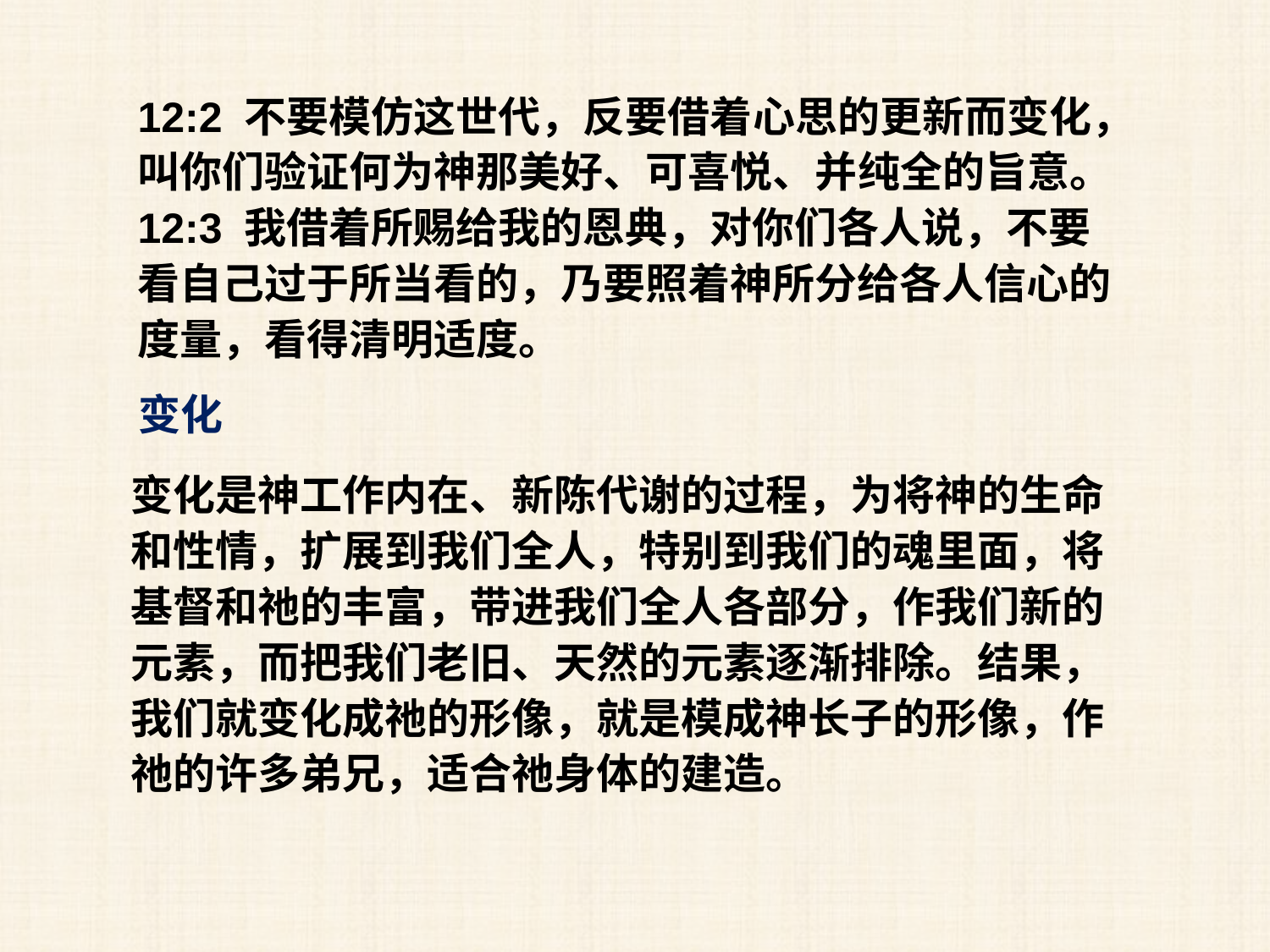

12:2 不要模仿这世代，反要借着心思的更新而变化，叫你们验证何为神那美好、可喜悦、并纯全的旨意。
12:3 我借着所赐给我的恩典，对你们各人说，不要看自己过于所当看的，乃要照着神所分给各人信心的度量，看得清明适度。
变化
变化是神工作内在、新陈代谢的过程，为将神的生命和性情，扩展到我们全人，特别到我们的魂里面，将基督和祂的丰富，带进我们全人各部分，作我们新的元素，而把我们老旧、天然的元素逐渐排除。结果，我们就变化成祂的形像，就是模成神长子的形像，作祂的许多弟兄，适合祂身体的建造。